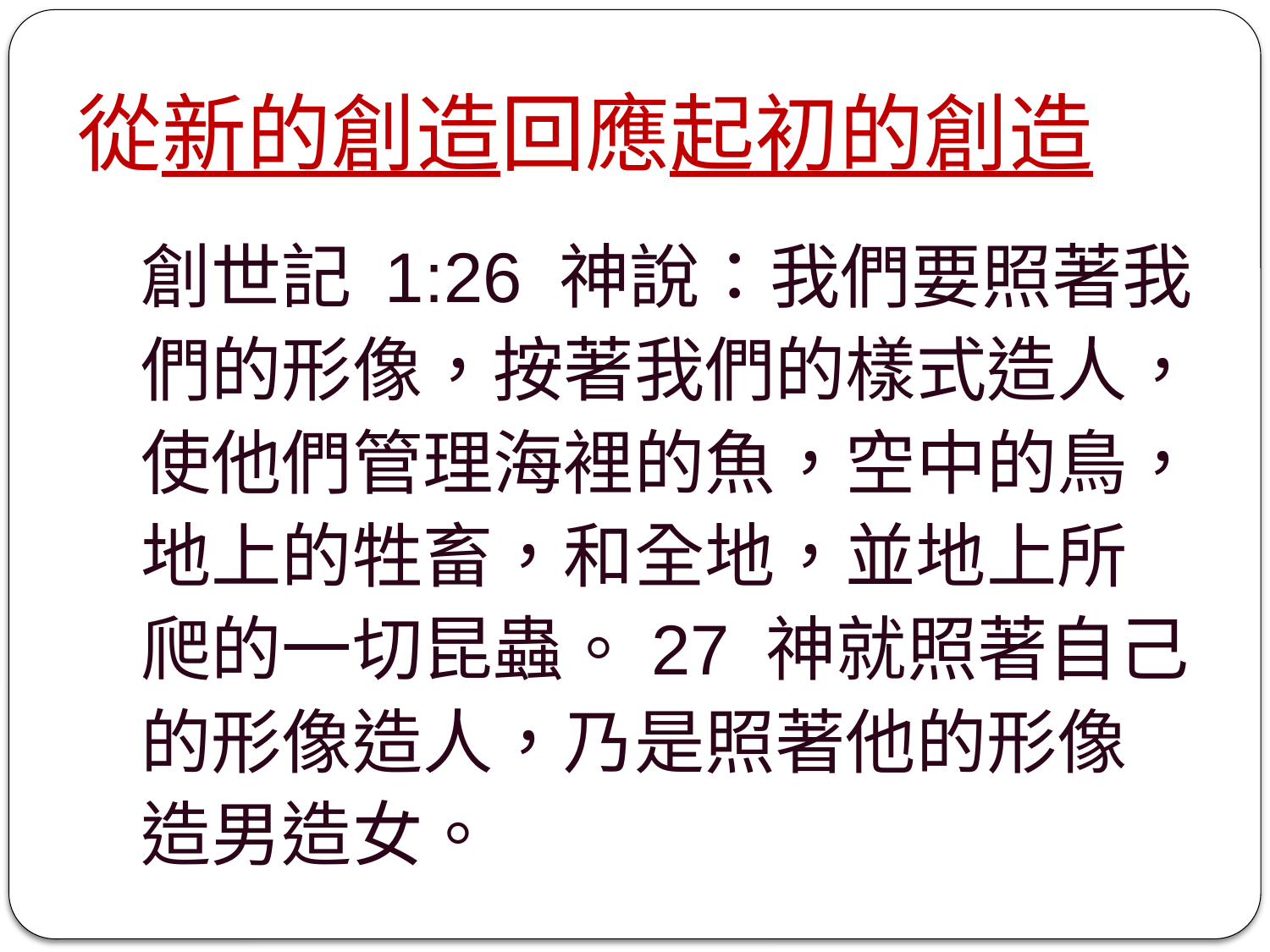

從新的創造回應起初的創造
創世記 1:26 神說：我們要照著我們的形像，按著我們的樣式造人，使他們管理海裡的魚，空中的鳥，地上的牲畜，和全地，並地上所爬的一切昆蟲。27 神就照著自己的形像造人，乃是照著他的形像造男造女。